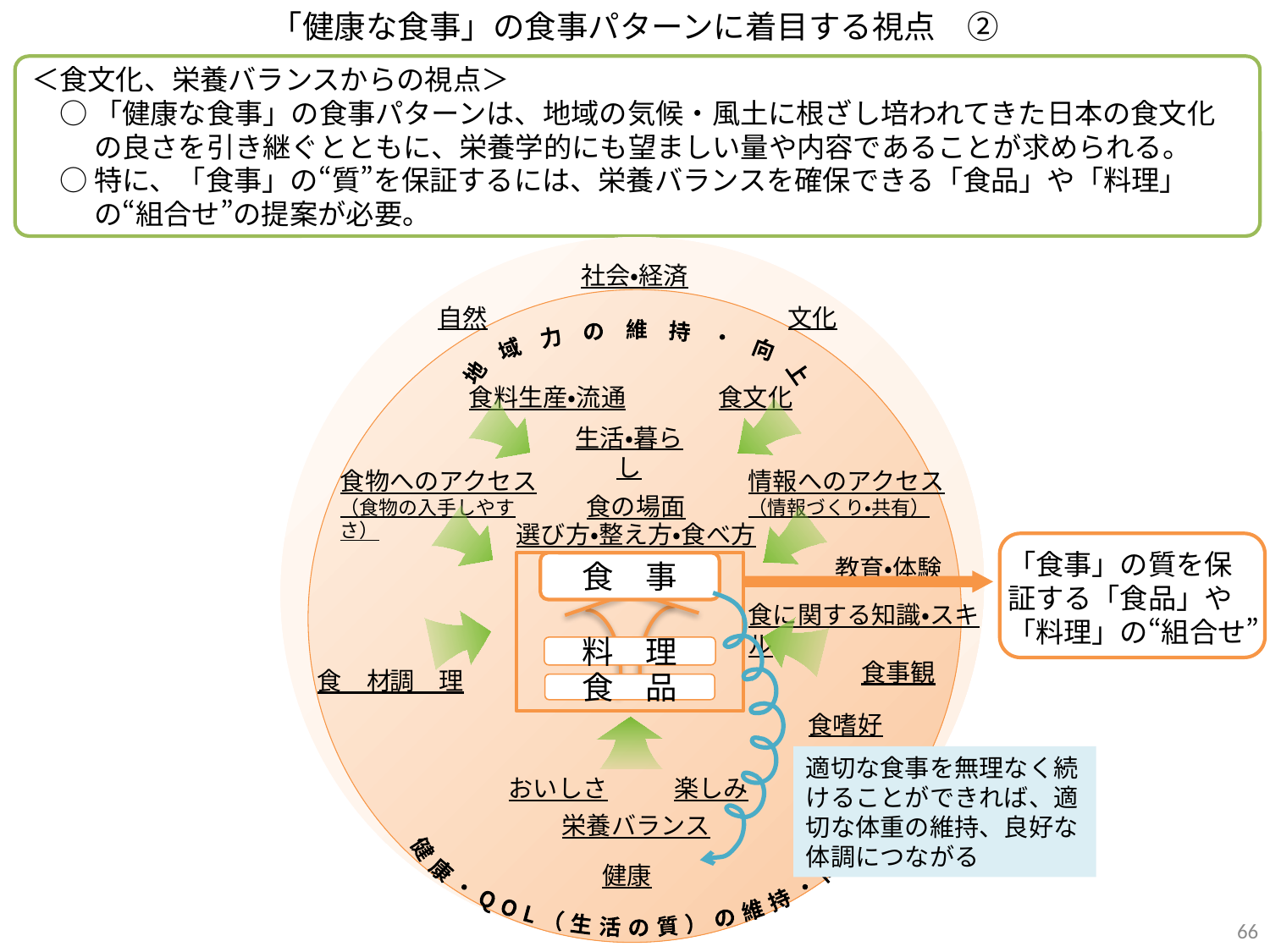

「健康な食事」の食事パターンに着目する視点　②
＜食文化、栄養バランスからの視点＞
　○ 「健康な食事」の食事パターンは、地域の気候・風土に根ざし培われてきた日本の食文化
　　 の良さを引き継ぐとともに、栄養学的にも望ましい量や内容であることが求められる。
　○ 特に、「食事」の“質”を保証するには、栄養バランスを確保できる「食品」や「料理」
　　 の“組合せ”の提案が必要。

社会・経済

自然
文化
 地　域　力　の　維　持　・　向　上
食料生産・流通
食文化

生活・暮らし
食物へのアクセス
（食物の入手しやすさ）
情報へのアクセス
（情報づくり・共有）
食の場面

選び方・整え方・食べ方

「食事」の質を保証する「食品」や「料理」の“組合せ”
教育・体験

食　事

食に関する知識・スキル

料　理
食事観
食　材
調　理
食　品
　健 康 ・ Q O L （ 生 活 の 質 ） の 維 持 ・ 向 上
食嗜好

適切な食事を無理なく続けることができれば、適切な体重の維持、良好な体調につながる
楽しみ
おいしさ
栄養バランス
健康
66